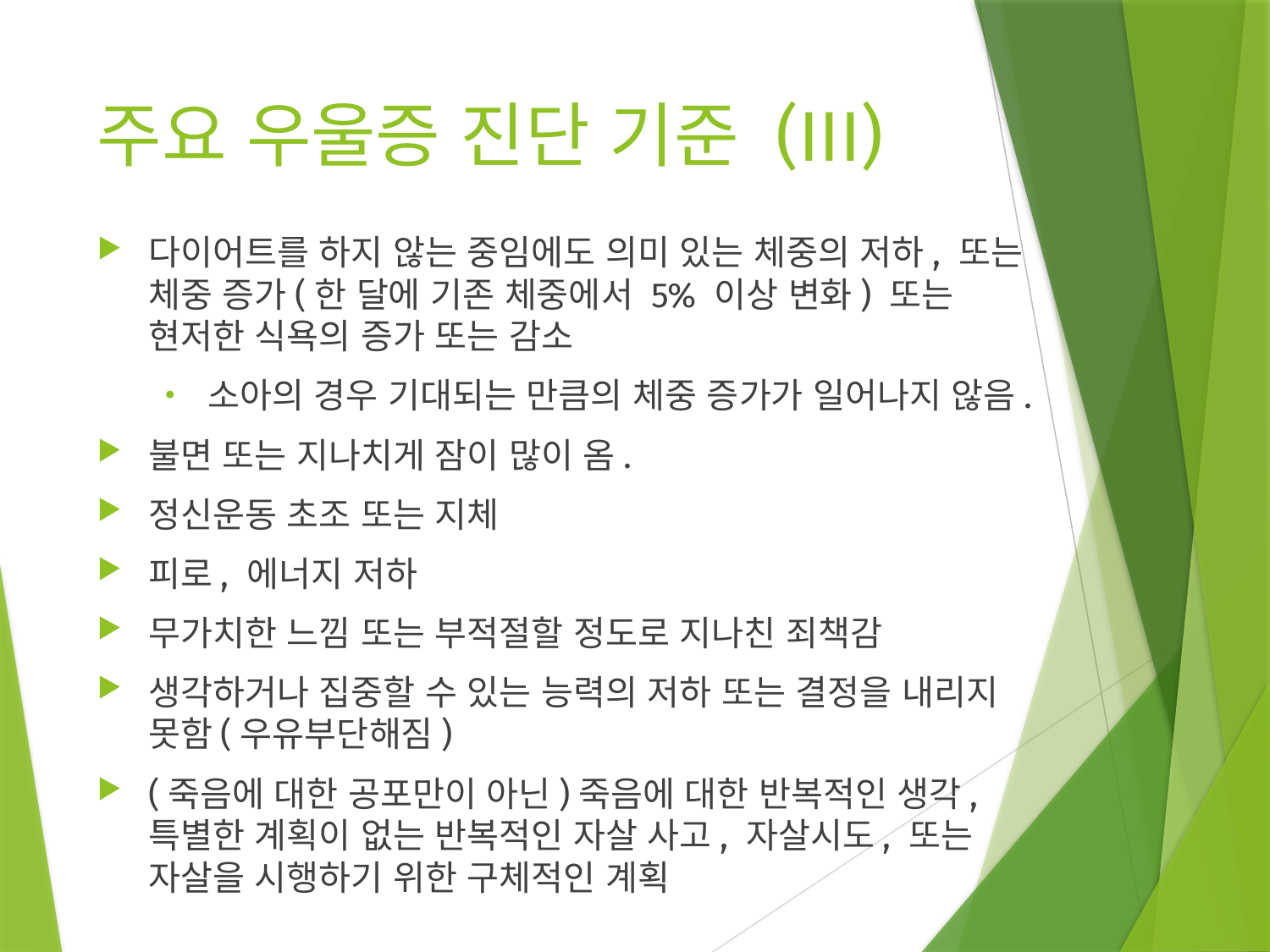

# 주요 우울증 진단 기준 (III)
다이어트를 하지 않는 중임에도 의미 있는 체중의 저하, 또는 체중 증가(한 달에 기존 체중에서 5% 이상 변화) 또는 현저한 식욕의 증가 또는 감소
소아의 경우 기대되는 만큼의 체중 증가가 일어나지 않음.
불면 또는 지나치게 잠이 많이 옴.
정신운동 초조 또는 지체
피로, 에너지 저하
무가치한 느낌 또는 부적절할 정도로 지나친 죄책감
생각하거나 집중할 수 있는 능력의 저하 또는 결정을 내리지 못함(우유부단해짐)
(죽음에 대한 공포만이 아닌)죽음에 대한 반복적인 생각, 특별한 계획이 없는 반복적인 자살 사고, 자살시도, 또는 자살을 시행하기 위한 구체적인 계획